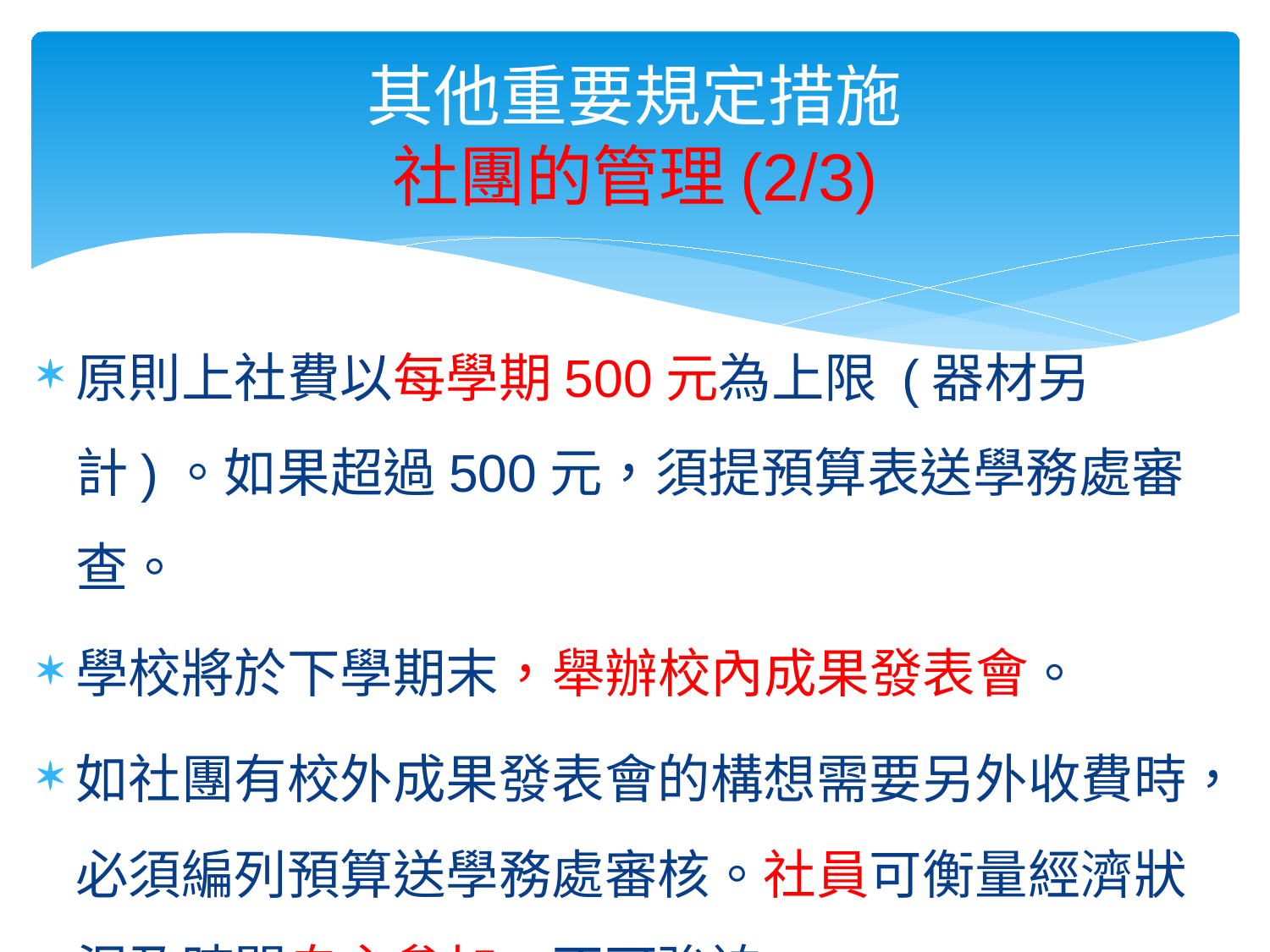

# 其他重要規定措施 社團的管理(2/3)
原則上社費以每學期500元為上限 (器材另計)。如果超過500元，須提預算表送學務處審查。
學校將於下學期末，舉辦校內成果發表會。
如社團有校外成果發表會的構想需要另外收費時，必須編列預算送學務處審核。社員可衡量經濟狀況及時間自主參加，不可強迫。